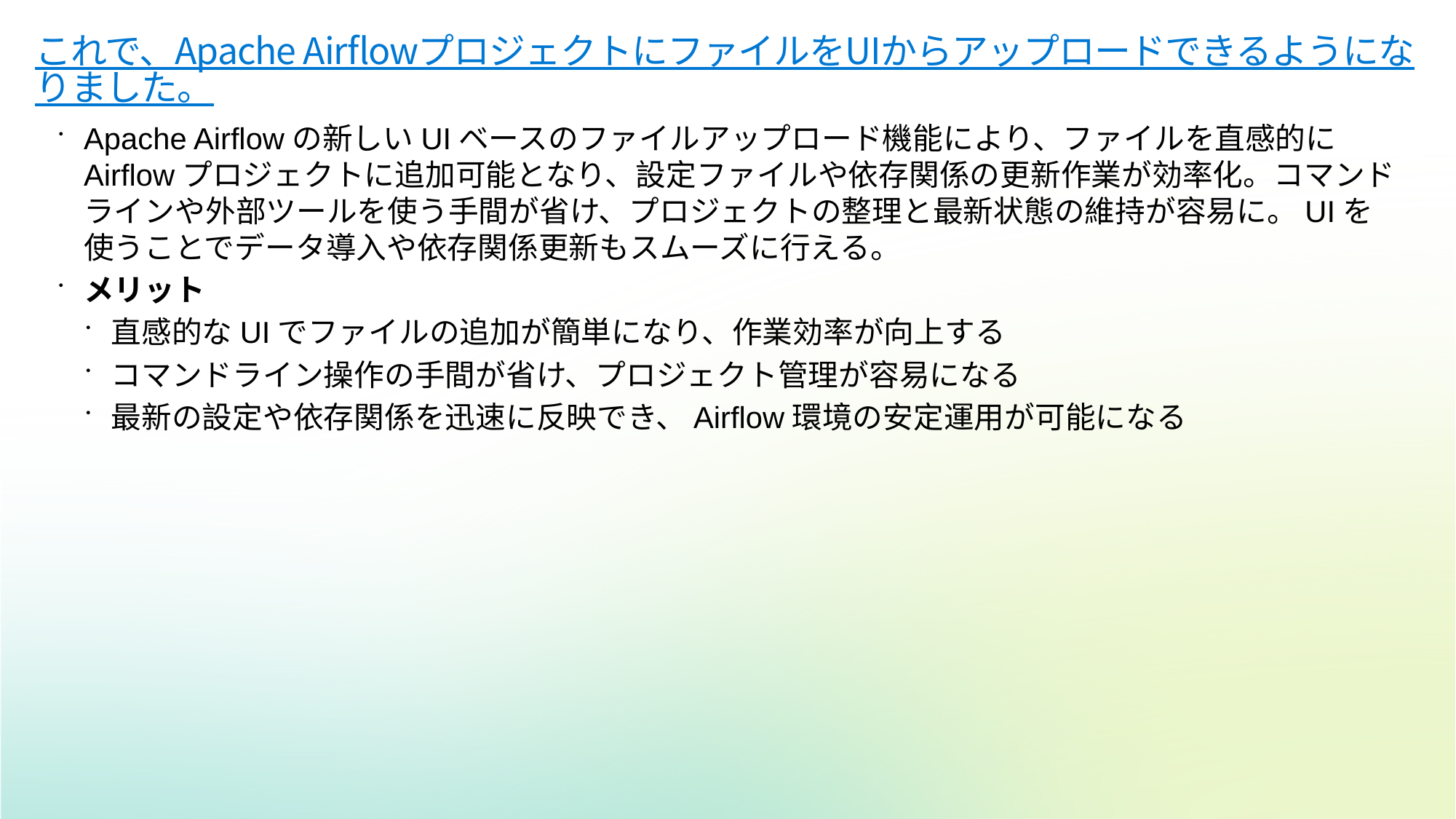

# これで、Apache AirflowプロジェクトにファイルをUIからアップロードできるようになりました。
Apache Airflowの新しいUIベースのファイルアップロード機能により、ファイルを直感的にAirflowプロジェクトに追加可能となり、設定ファイルや依存関係の更新作業が効率化。コマンドラインや外部ツールを使う手間が省け、プロジェクトの整理と最新状態の維持が容易に。UIを使うことでデータ導入や依存関係更新もスムーズに行える。
メリット
直感的なUIでファイルの追加が簡単になり、作業効率が向上する
コマンドライン操作の手間が省け、プロジェクト管理が容易になる
最新の設定や依存関係を迅速に反映でき、Airflow環境の安定運用が可能になる